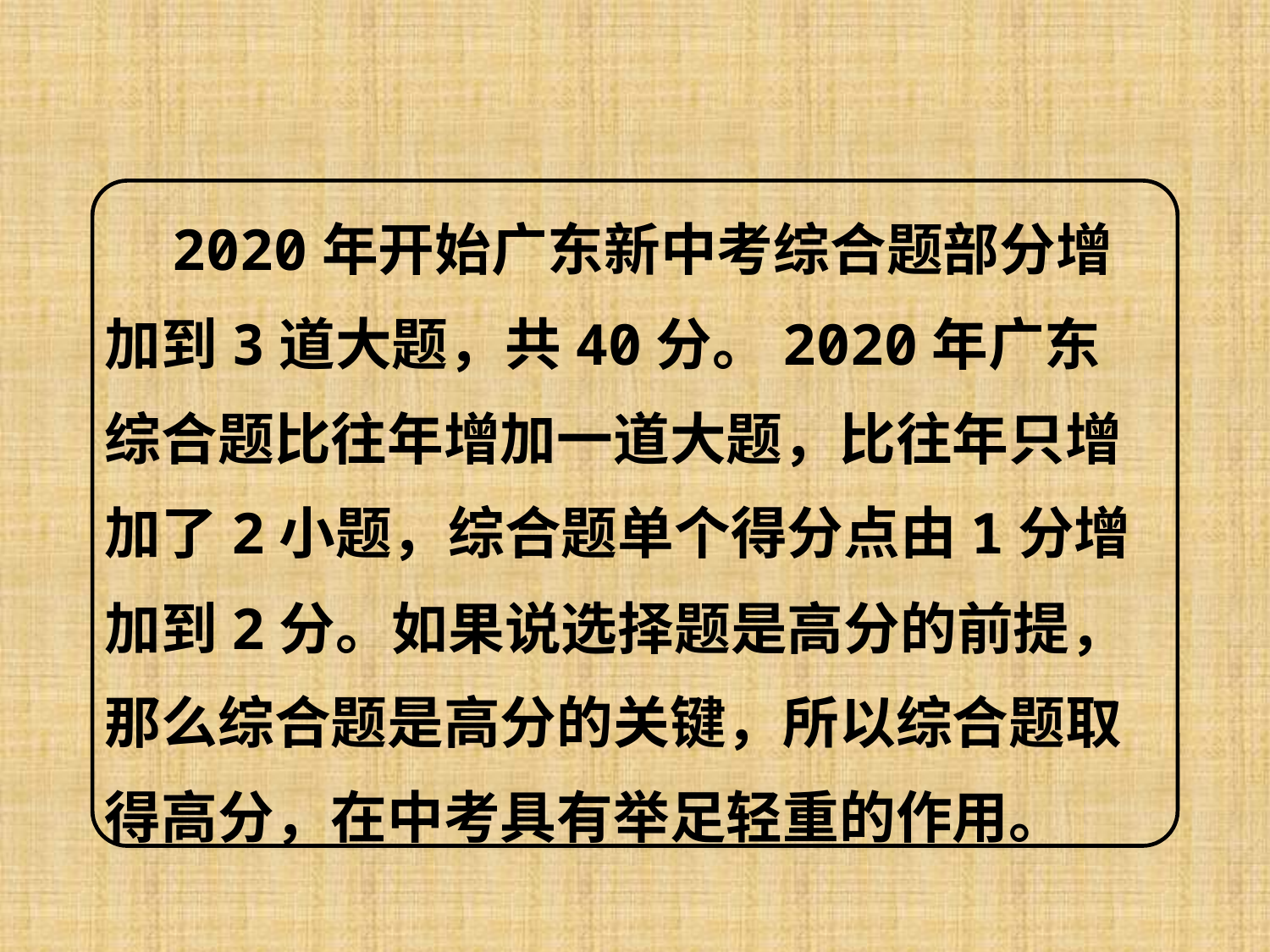

2020年开始广东新中考综合题部分增加到3道大题，共40分。2020年广东综合题比往年增加一道大题，比往年只增加了2小题，综合题单个得分点由1分增加到2分。如果说选择题是高分的前提，那么综合题是高分的关键，所以综合题取得高分，在中考具有举足轻重的作用。